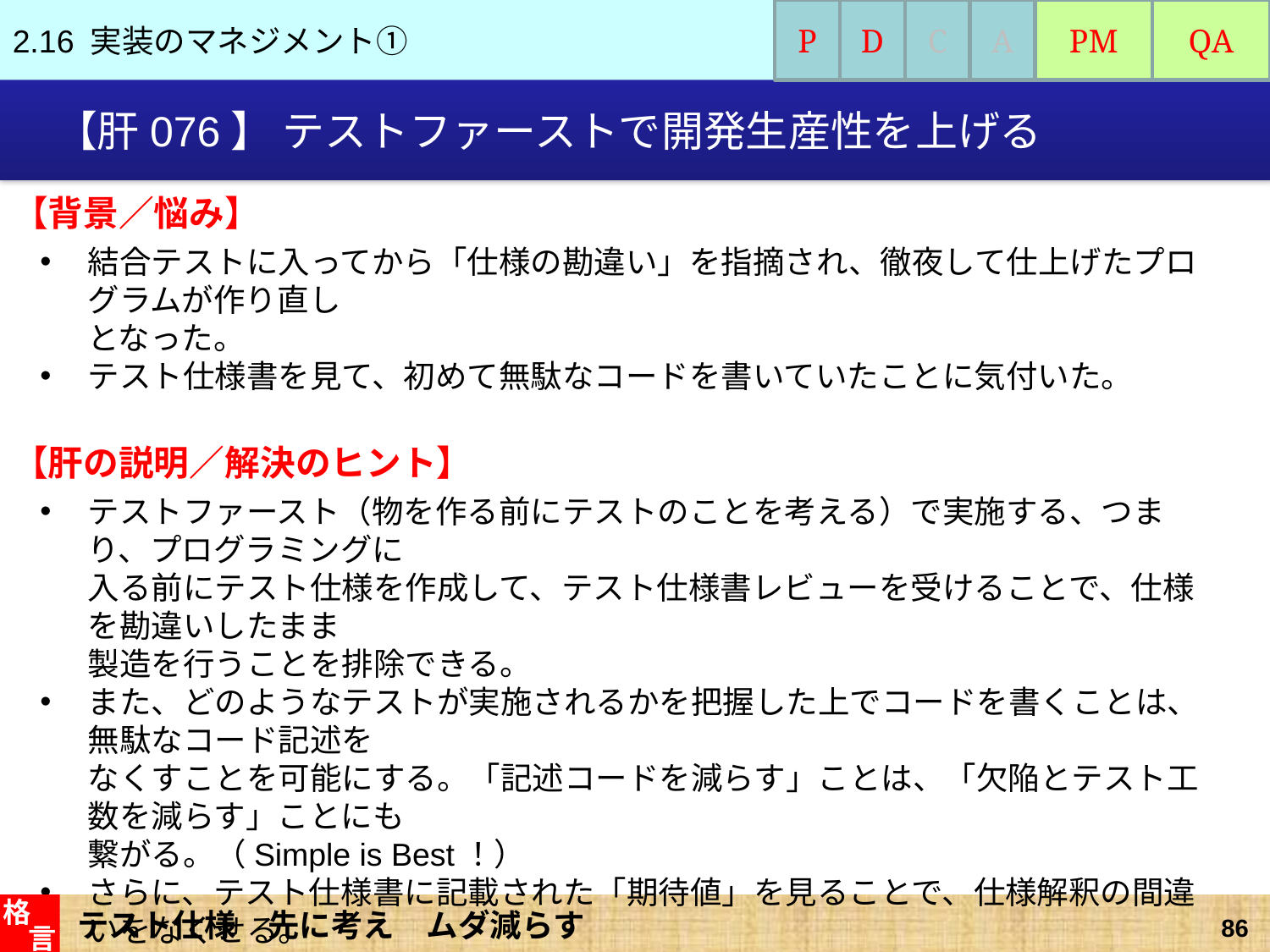

2.16 実装のマネジメント①
P
D
C
A
PM
QA
# 【肝076】 テストファーストで開発生産性を上げる
【背景／悩み】
結合テストに入ってから「仕様の勘違い」を指摘され、徹夜して仕上げたプログラムが作り直し
となった。
テスト仕様書を見て、初めて無駄なコードを書いていたことに気付いた。
【肝の説明／解決のヒント】
テストファースト（物を作る前にテストのことを考える）で実施する、つまり、プログラミングに
入る前にテスト仕様を作成して、テスト仕様書レビューを受けることで、仕様を勘違いしたまま
製造を行うことを排除できる。
また、どのようなテストが実施されるかを把握した上でコードを書くことは、無駄なコード記述を
なくすことを可能にする。「記述コードを減らす」ことは、「欠陥とテスト工数を減らす」ことにも
繋がる。（Simple is Best！）
さらに、テスト仕様書に記載された「期待値」を見ることで、仕様解釈の間違いをなくせる。
テスト仕様　先に考え　ムダ減らす
格
言
86